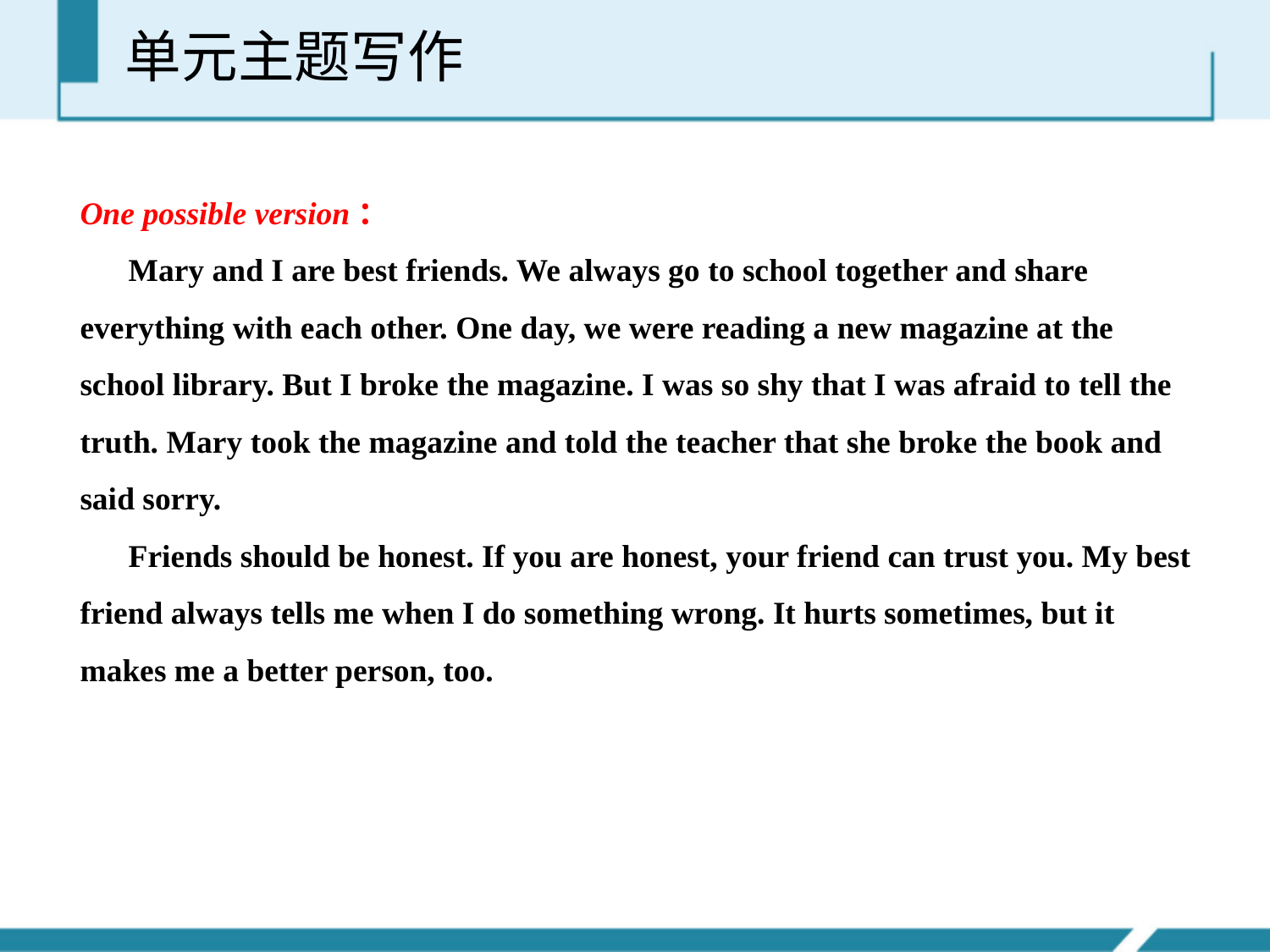

单元主题写作
One possible version：
      Mary and I are best friends. We always go to school together and share everything with each other. One day, we were reading a new magazine at the school library. But I broke the magazine. I was so shy that I was afraid to tell the truth. Mary took the magazine and told the teacher that she broke the book and said sorry.
      Friends should be honest. If you are honest, your friend can trust you. My best friend always tells me when I do something wrong. It hurts sometimes, but it makes me a better person, too.